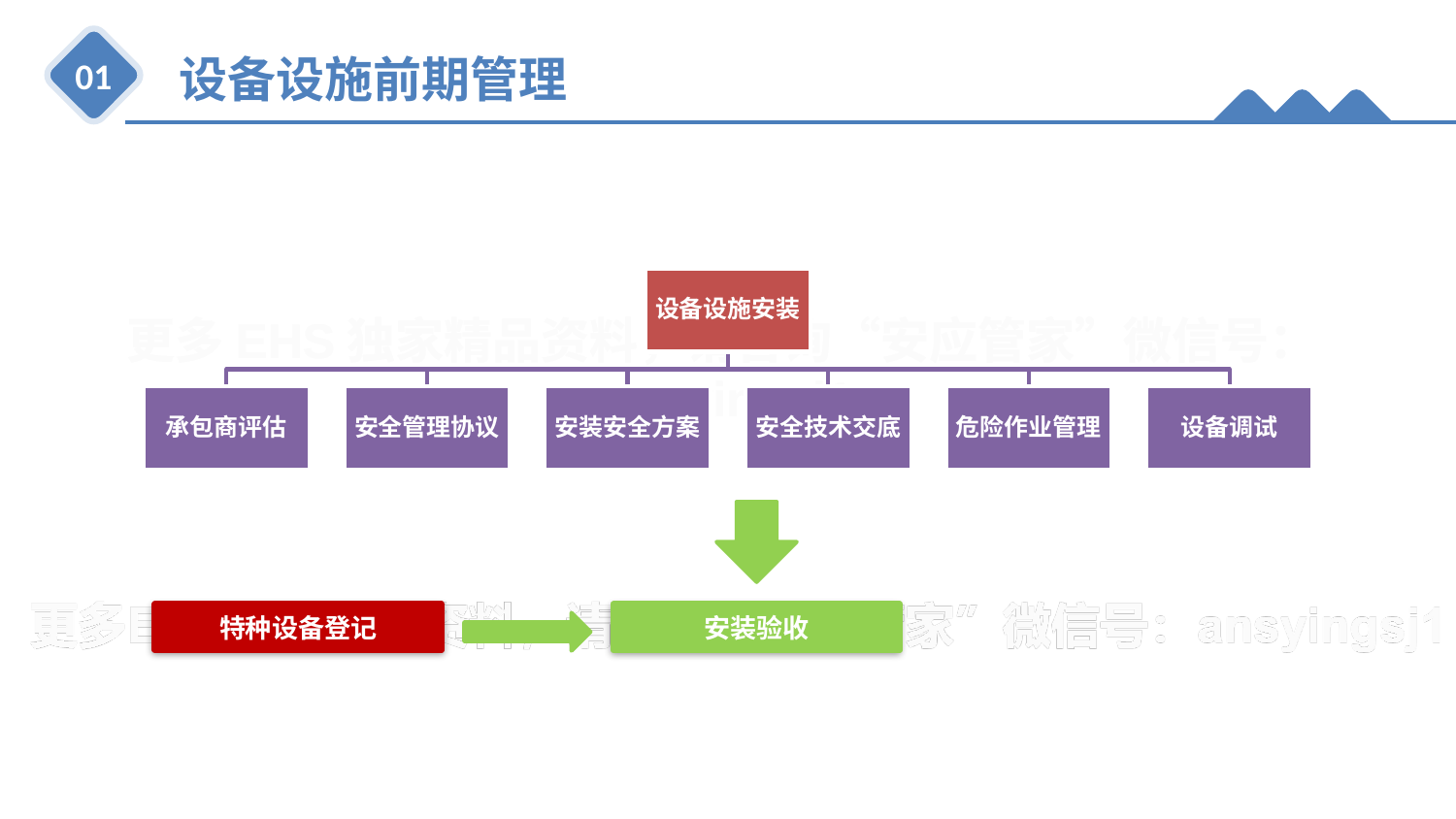

设备设施前期管理
01

设备设施安装
承包商评估
安全管理协议
安装安全方案
安全技术交底
危险作业管理
设备调试

特种设备登记
安装验收